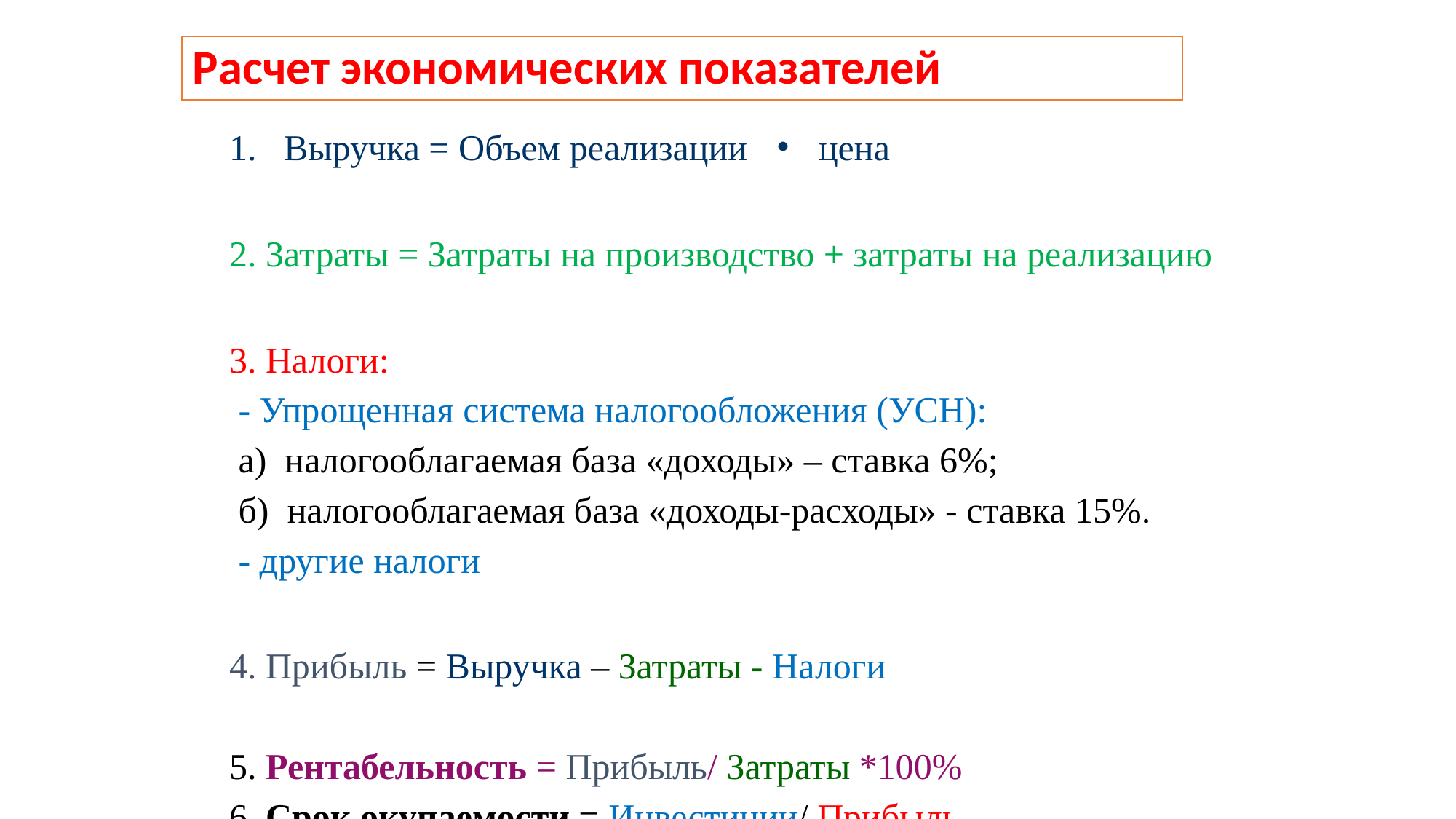

# Расчет экономических показателей
Выручка = Объем реализации ・ цена

2. Затраты = Затраты на производство + затраты на реализацию

3. Налоги:
 - Упрощенная система налогообложения (УСН):
 а)  налогооблагаемая база «доходы» – ставка 6%;
 б)  налогооблагаемая база «доходы-расходы» - ставка 15%.
 - другие налоги

4. Прибыль = Выручка – Затраты - Налоги

5. Рентабельность = Прибыль/ Затраты *100%
6. Срок окупаемости = Инвестиции/ Прибыль